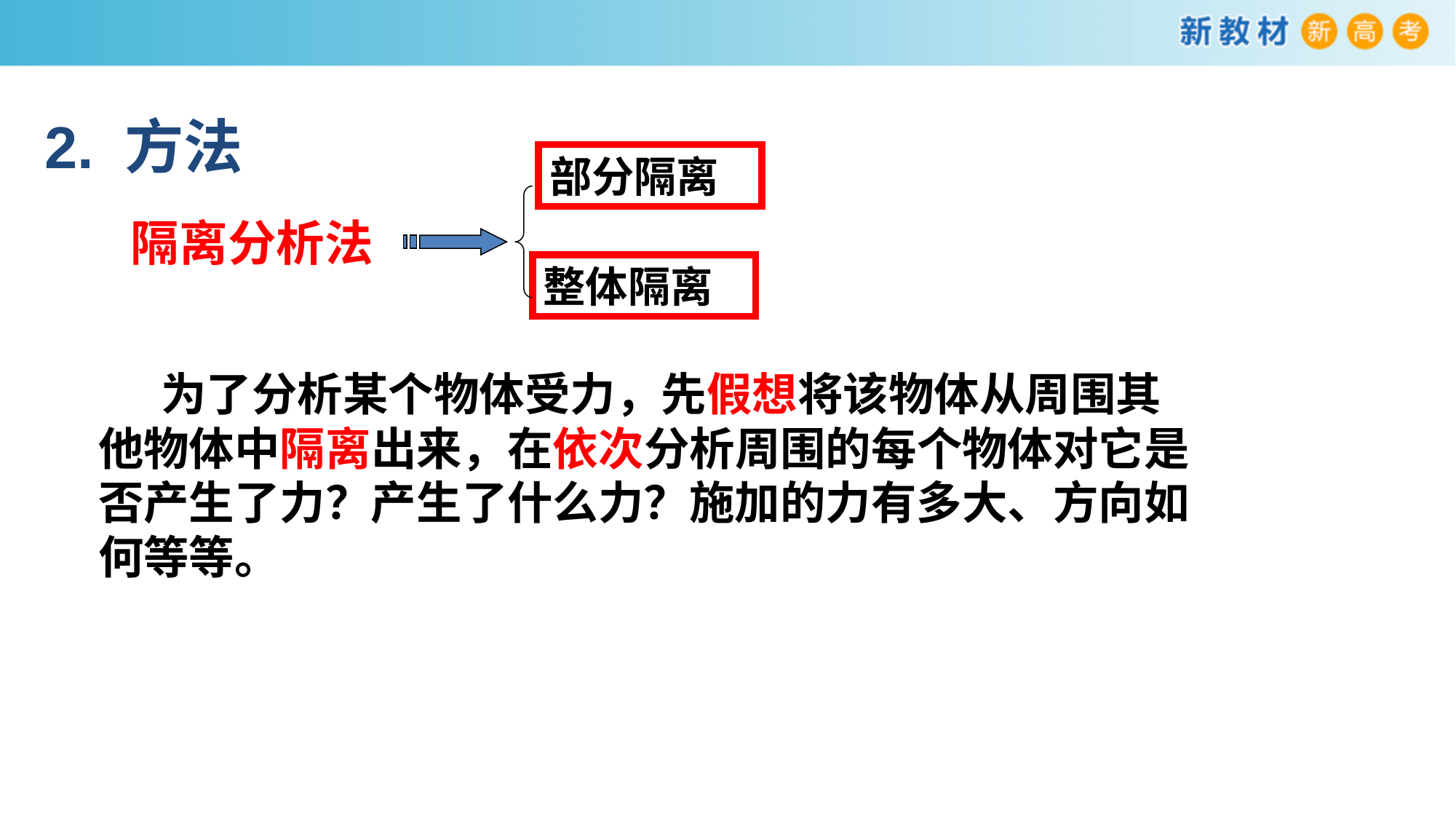

2. 方法
部分隔离

隔离分析法
整体隔离
     为了分析某个物体受力，先假想将该物体从周围其他物体中隔离出来，在依次分析周围的每个物体对它是否产生了力？产生了什么力？施加的力有多大、方向如何等等。